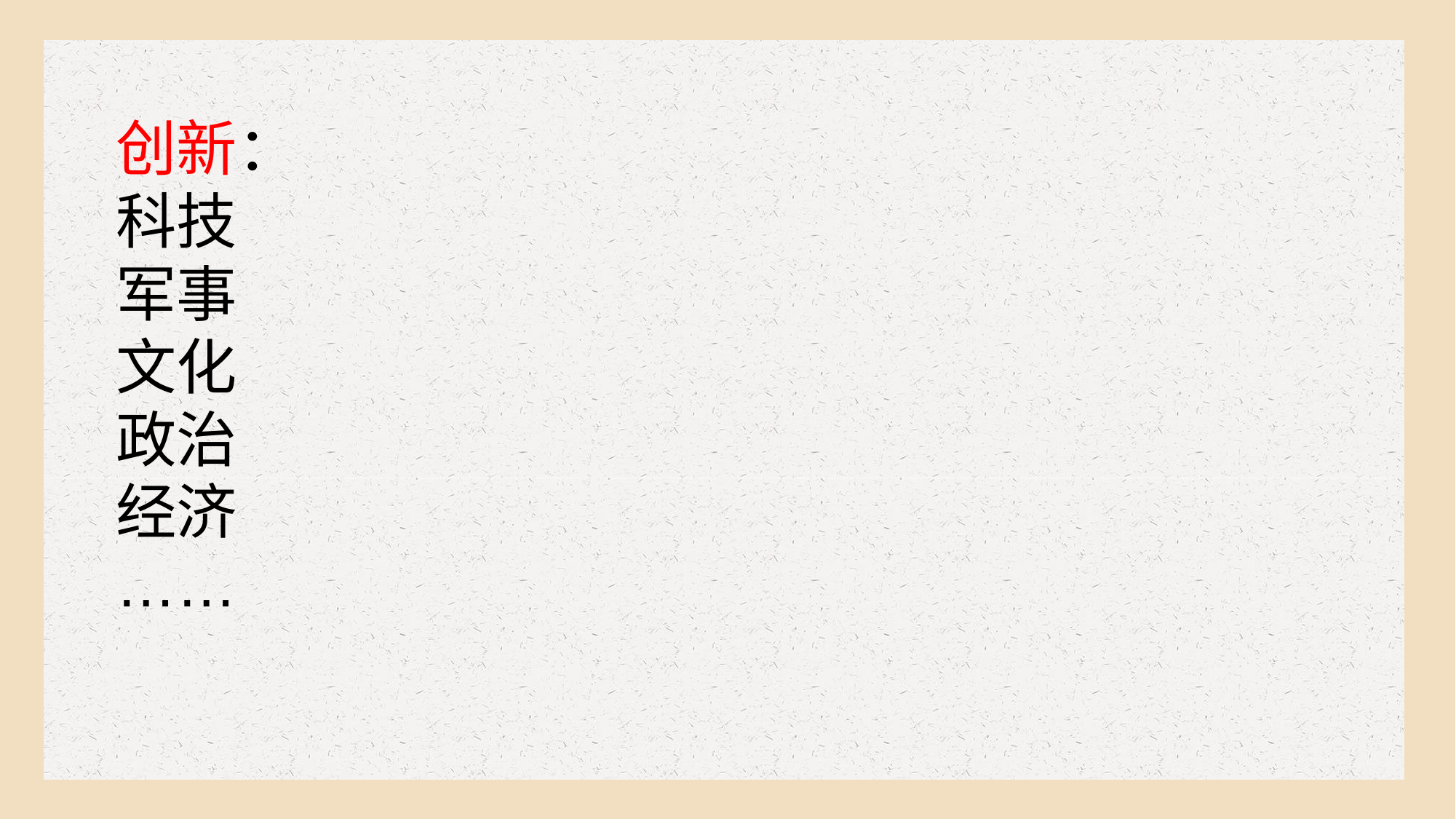

创新：
科技
军事
文化
政治
经济
……